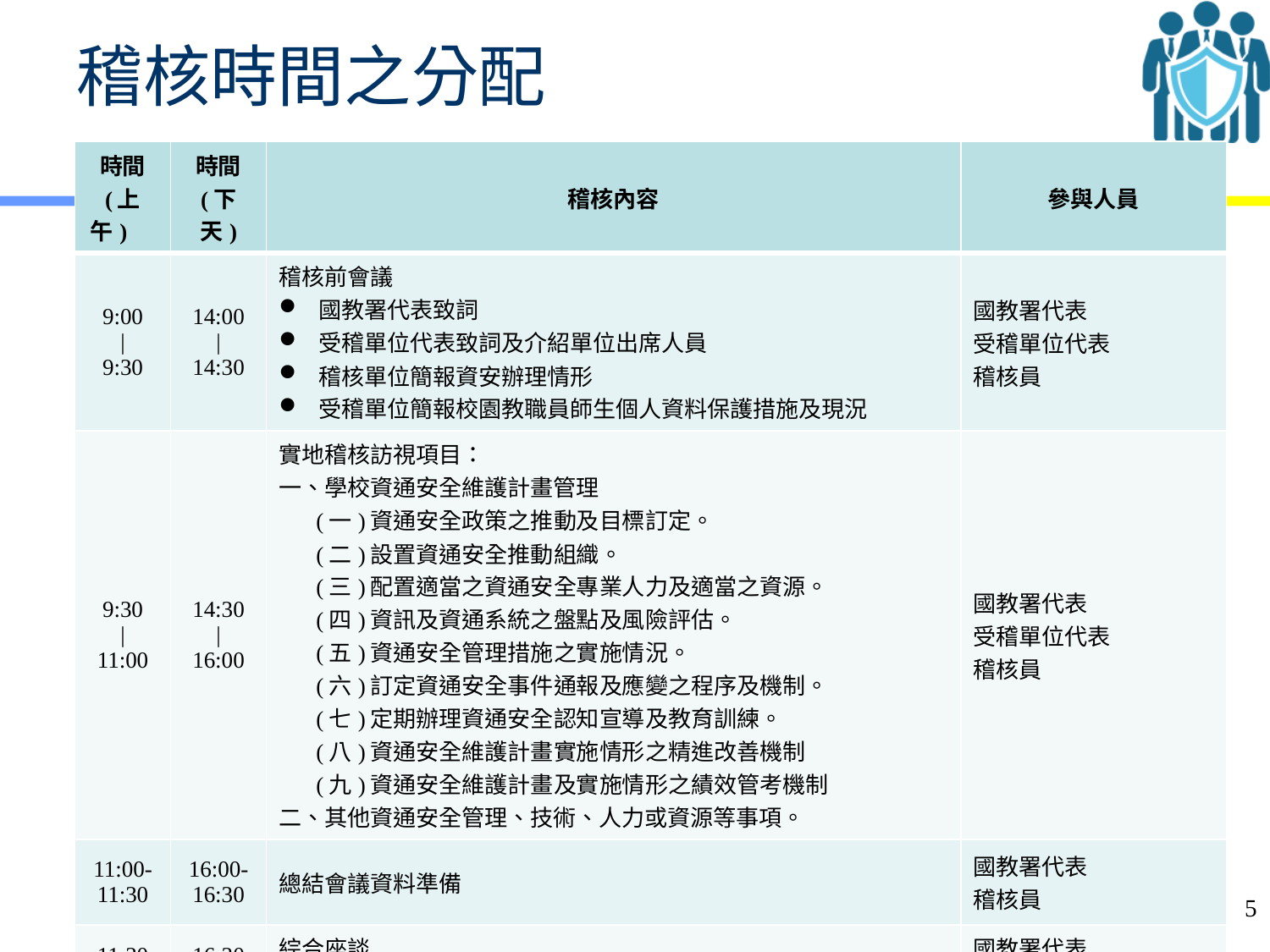

稽核時間之分配
| 時間 (上午) | 時間 (下天) | 稽核內容 | 參與人員 |
| --- | --- | --- | --- |
| 9:00 | 9:30 | 14:00 | 14:30 | 稽核前會議 國教署代表致詞 受稽單位代表致詞及介紹單位出席人員 稽核單位簡報資安辦理情形 受稽單位簡報校園教職員師生個人資料保護措施及現況 | 國教署代表 受稽單位代表 稽核員 |
| 9:30 | 11:00 | 14:30 | 16:00 | 實地稽核訪視項目： 一、學校資通安全維護計畫管理 (一)資通安全政策之推動及目標訂定。 (二)設置資通安全推動組織。 (三)配置適當之資通安全專業人力及適當之資源。 (四)資訊及資通系統之盤點及風險評估。 (五)資通安全管理措施之實施情況。 (六)訂定資通安全事件通報及應變之程序及機制。 (七)定期辦理資通安全認知宣導及教育訓練。 (八)資通安全維護計畫實施情形之精進改善機制 (九)資通安全維護計畫及實施情形之績效管考機制 二、其他資通安全管理、技術、人力或資源等事項。 | 國教署代表 受稽單位代表 稽核員 |
| 11:00- 11:30 | 16:00- 16:30 | 總結會議資料準備 | 國教署代表 稽核員 |
| 11:30 | 12:00 | 16:30 | 17:00 | 綜合座談 稽核員說明稽核結果 意見交流 | 國教署代表 受稽單位代表 稽核員 |
5